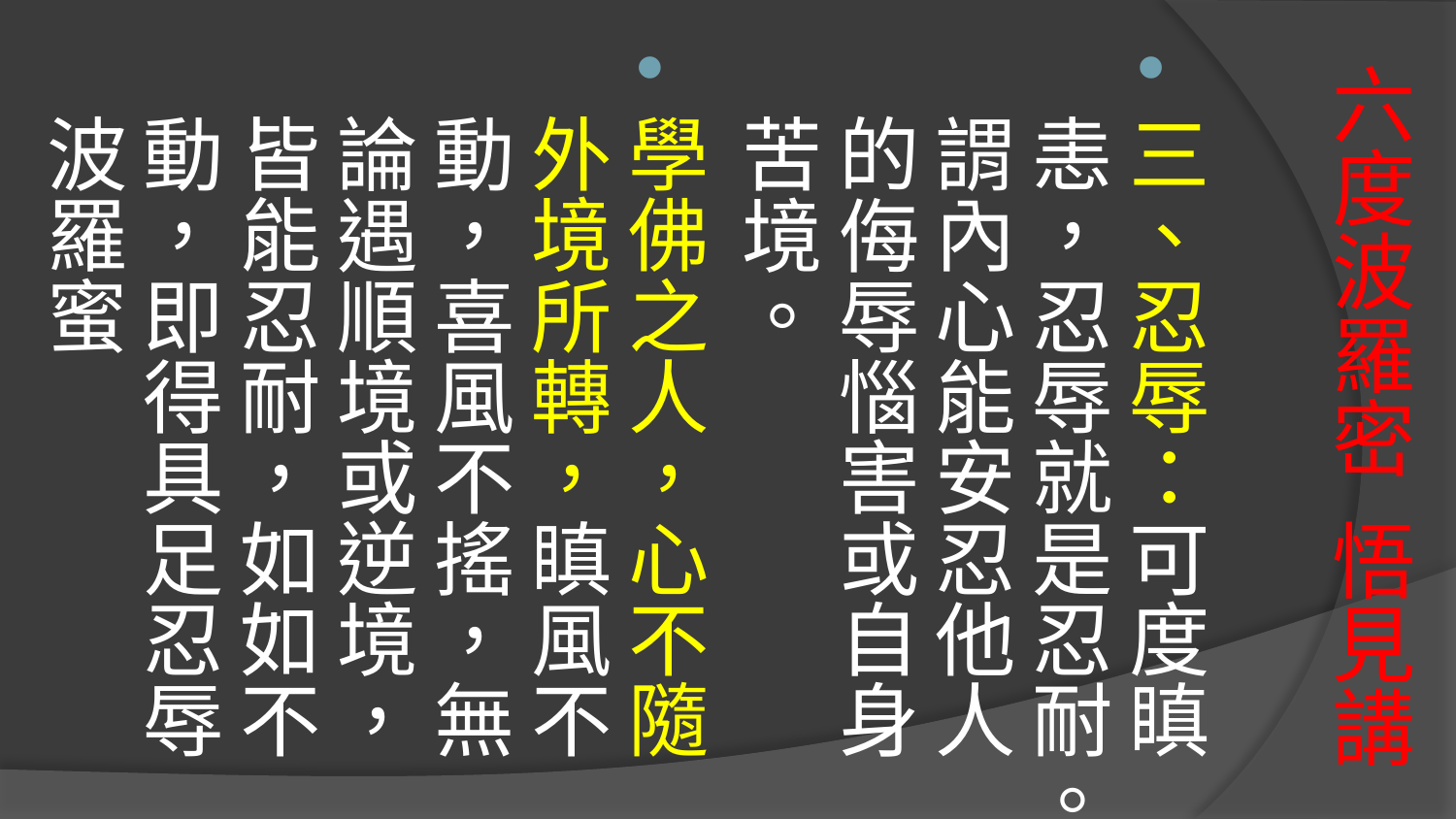

三、忍辱：可度瞋恚，忍辱就是忍耐。謂內心能安忍他人的侮辱惱害或自身苦境。
學佛之人，心不隨外境所轉，瞋風不動，喜風不搖，無論遇順境或逆境，皆能忍耐，如如不動，即得具足忍辱波羅蜜
# 六度波羅密  悟見講